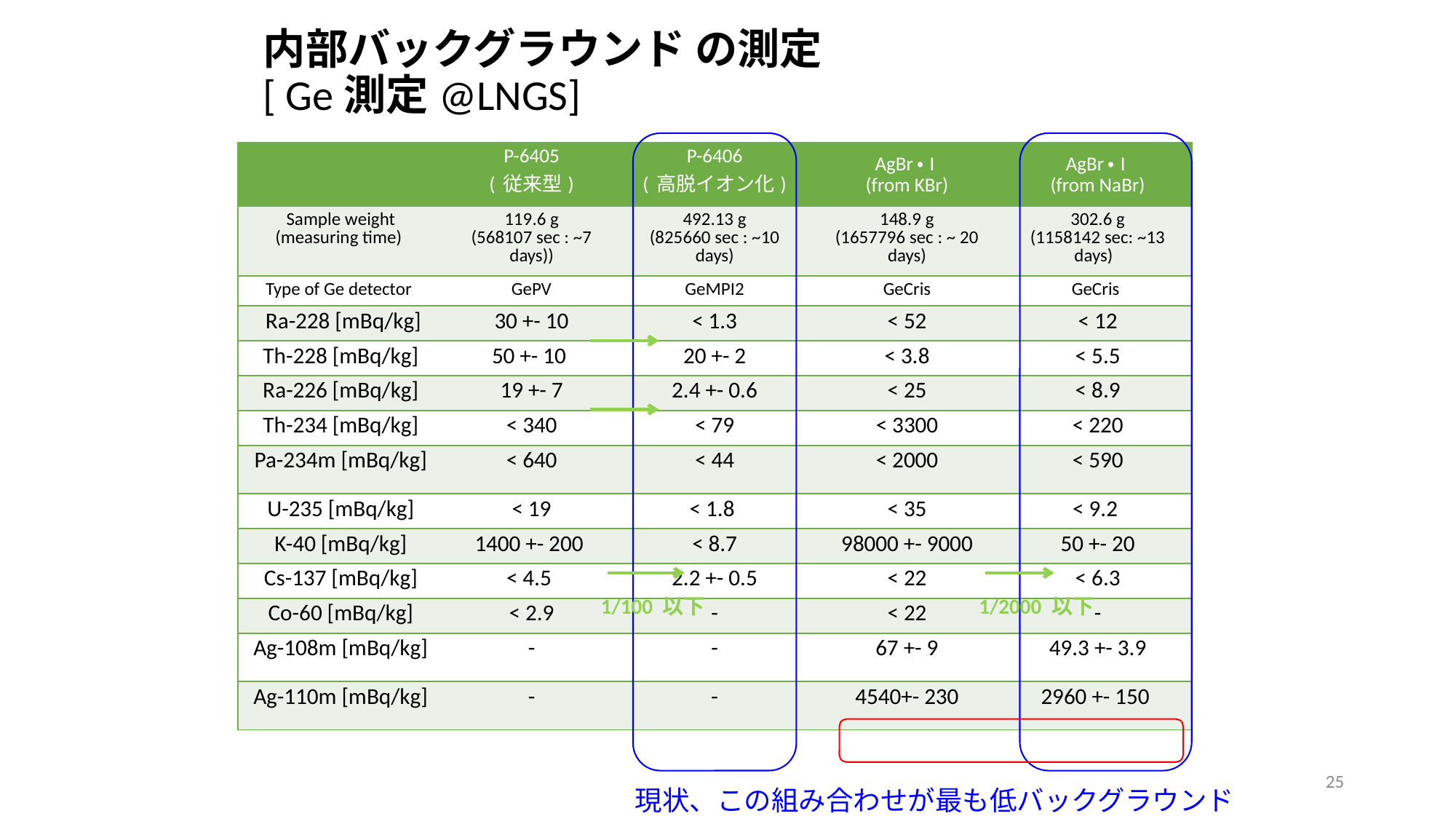

# 内部バックグラウンド の測定 [ Ge測定@LNGS]

|  | P-6405 ( 従来型) | P-6406 ( 高脱イオン化) | AgBr・I (from KBr) | AgBr・I (from NaBr) |
| --- | --- | --- | --- | --- |
| Sample weight (measuring time) | 119.6 g (568107 sec : ~7 days)) | 492.13 g (825660 sec : ~10 days) | 148.9 g (1657796 sec : ~ 20 days) | 302.6 g (1158142 sec: ~13 days) |
| Type of Ge detector | GePV | GeMPI2 | GeCris | GeCris |
| Ra-228 [mBq/kg] | 30 +- 10 | < 1.3 | < 52 | < 12 |
| Th-228 [mBq/kg] | 50 +- 10 | 20 +- 2 | < 3.8 | < 5.5 |
| Ra-226 [mBq/kg] | 19 +- 7 | 2.4 +- 0.6 | < 25 | < 8.9 |
| Th-234 [mBq/kg] | < 340 | < 79 | < 3300 | < 220 |
| Pa-234m [mBq/kg] | < 640 | < 44 | < 2000 | < 590 |
| U-235 [mBq/kg] | < 19 | < 1.8 | < 35 | < 9.2 |
| K-40 [mBq/kg] | 1400 +- 200 | < 8.7 | 98000 +- 9000 | 50 +- 20 |
| Cs-137 [mBq/kg] | < 4.5 | 2.2 +- 0.5 | < 22 | < 6.3 |
| Co-60 [mBq/kg] | < 2.9 | - | < 22 | - |
| Ag-108m [mBq/kg] | - | - | 67 +- 9 | 49.3 +- 3.9 |
| Ag-110m [mBq/kg] | - | - | 4540+- 230 | 2960 +- 150 |
1/100 以下
1/2000 以下

25
現状、この組み合わせが最も低バックグラウンド